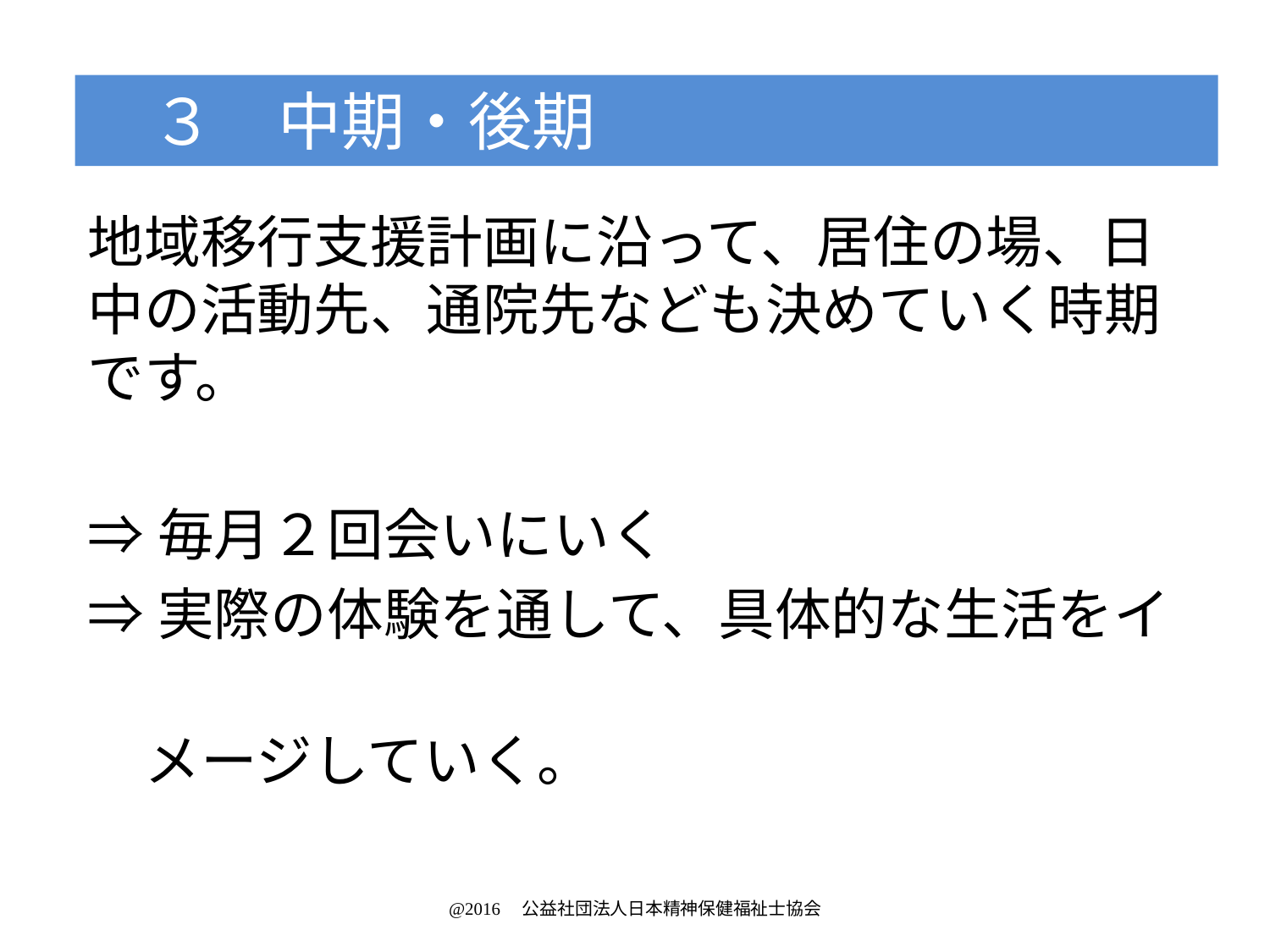

# ３　中期・後期
地域移行支援計画に沿って、居住の場、日中の活動先、通院先なども決めていく時期です。

⇒毎月２回会いにいく
⇒実際の体験を通して、具体的な生活をイ
　メージしていく。

@2016　公益社団法人日本精神保健福祉士協会